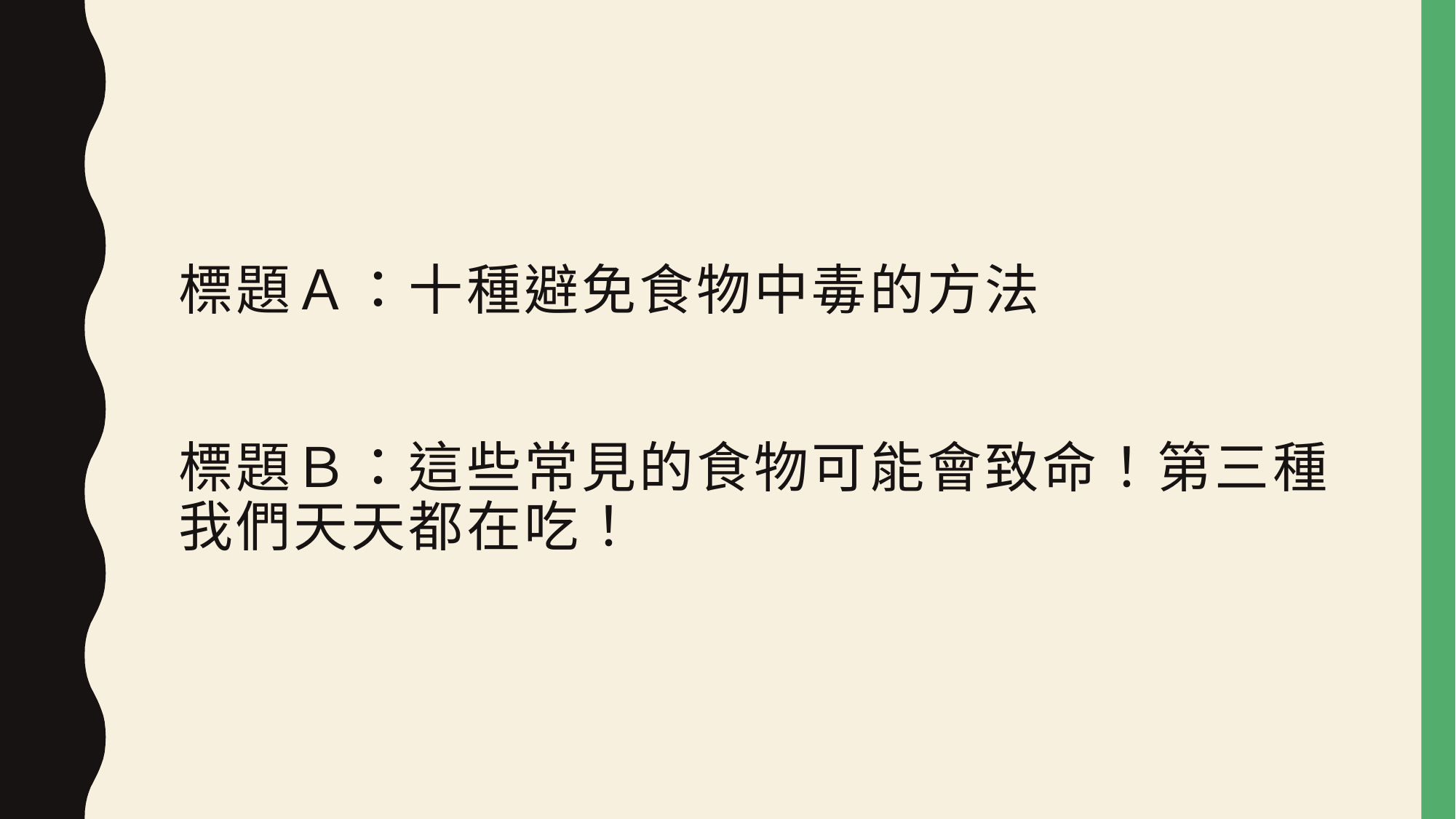

標題Ａ：十種避免食物中毒的方法
# 標題Ｂ：這些常見的食物可能會致命！第三種我們天天都在吃！